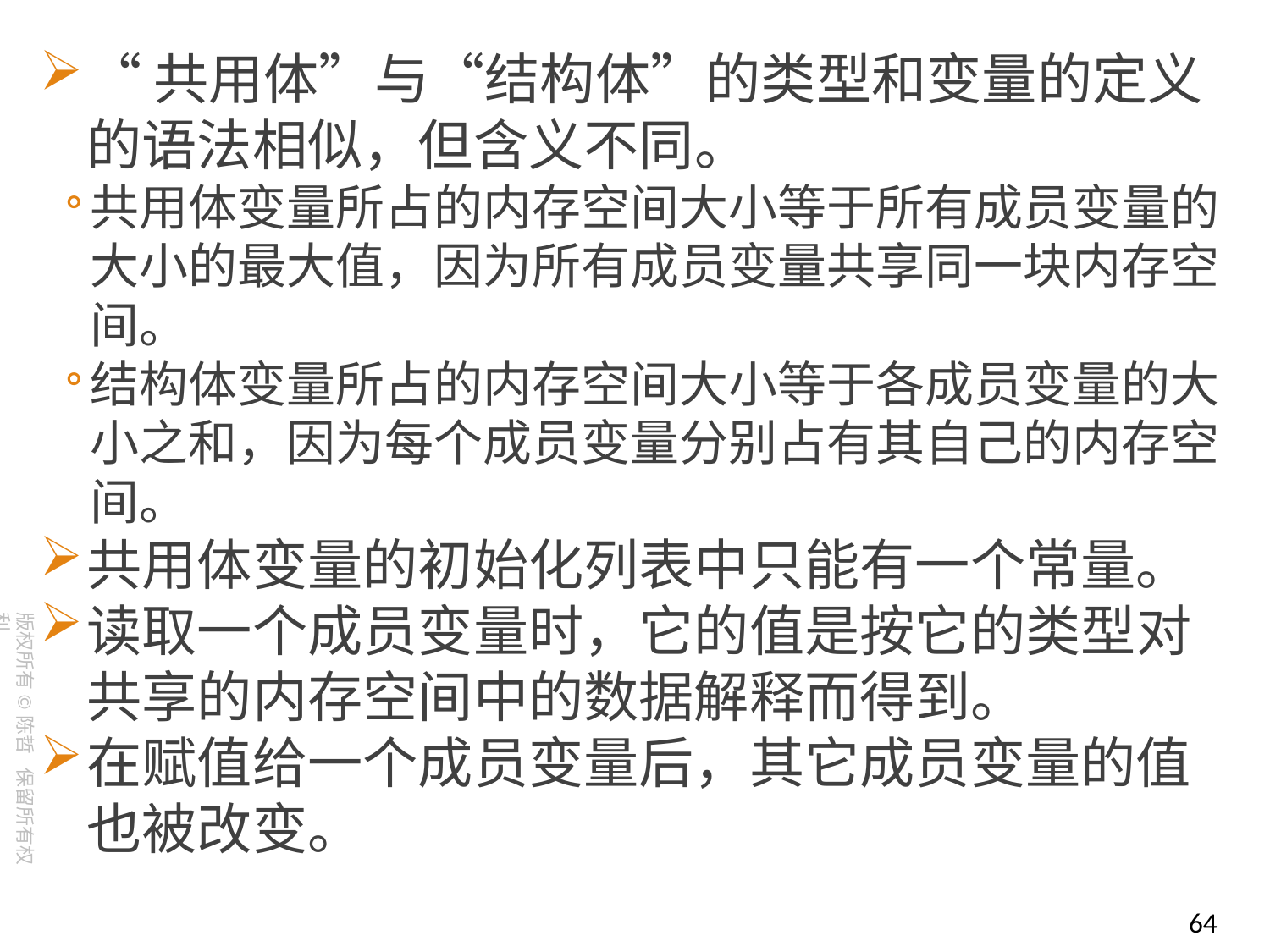

“共用体”与“结构体”的类型和变量的定义的语法相似，但含义不同。
共用体变量所占的内存空间大小等于所有成员变量的大小的最大值，因为所有成员变量共享同一块内存空间。
结构体变量所占的内存空间大小等于各成员变量的大小之和，因为每个成员变量分别占有其自己的内存空间。
共用体变量的初始化列表中只能有一个常量。
读取一个成员变量时，它的值是按它的类型对共享的内存空间中的数据解释而得到。
在赋值给一个成员变量后，其它成员变量的值也被改变。
64